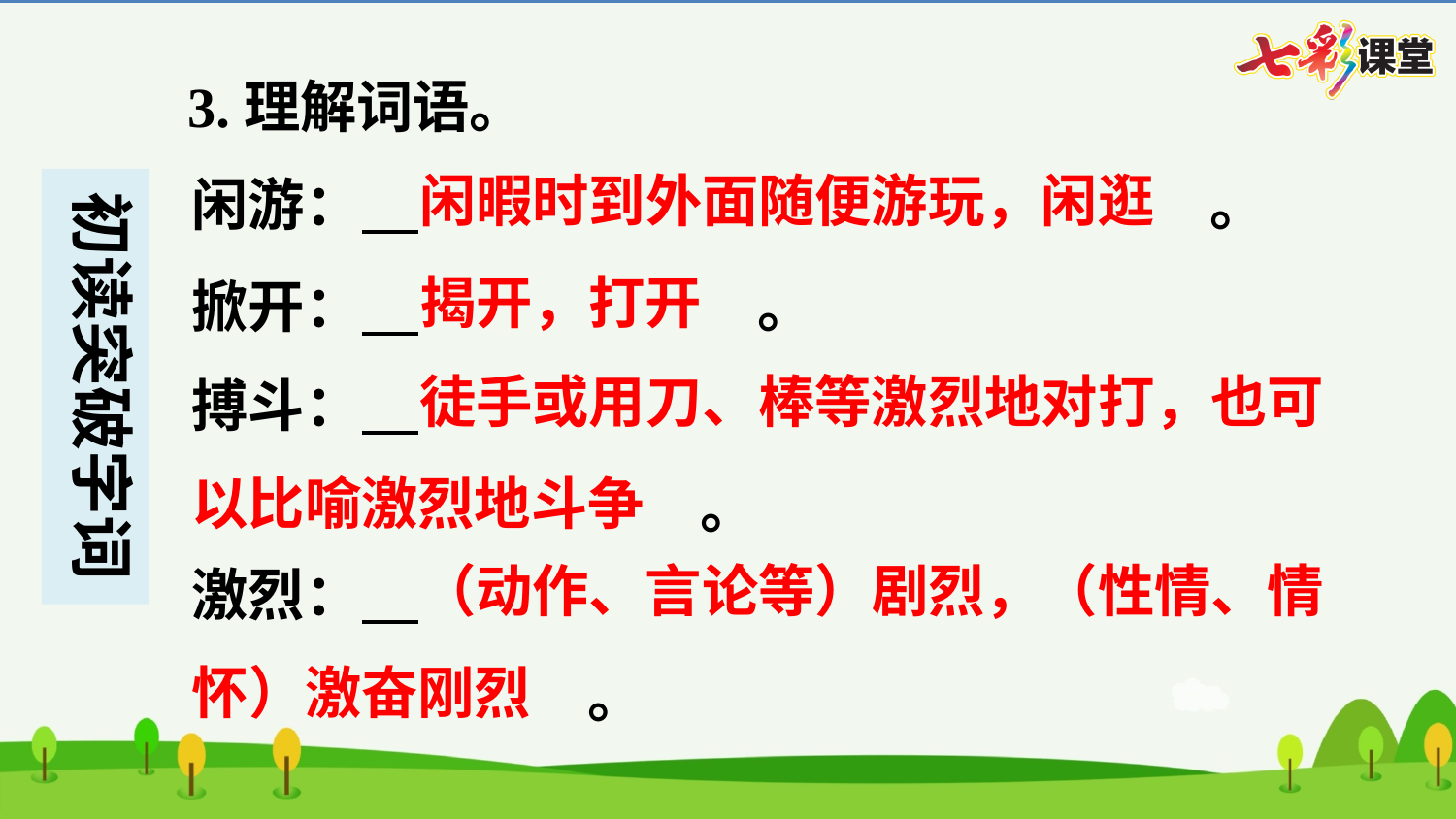

3.理解词语。
闲暇时到外面随便游玩，闲逛
闲游： 　闲暇时到外面随便游玩，闲逛　。　掀开： 　揭开，打开　。
揭开，打开
徒手或用刀、棒等激烈地对打，也可
搏斗： 　徒手或用刀、棒等激烈地对打，也可以比喻激烈地斗争　。
以比喻激烈地斗争
（动作、言论等）剧烈，（性情、情
激烈： 　（动作、言论等）剧烈，（性情、情怀）激奋刚烈　。
怀）激奋刚烈